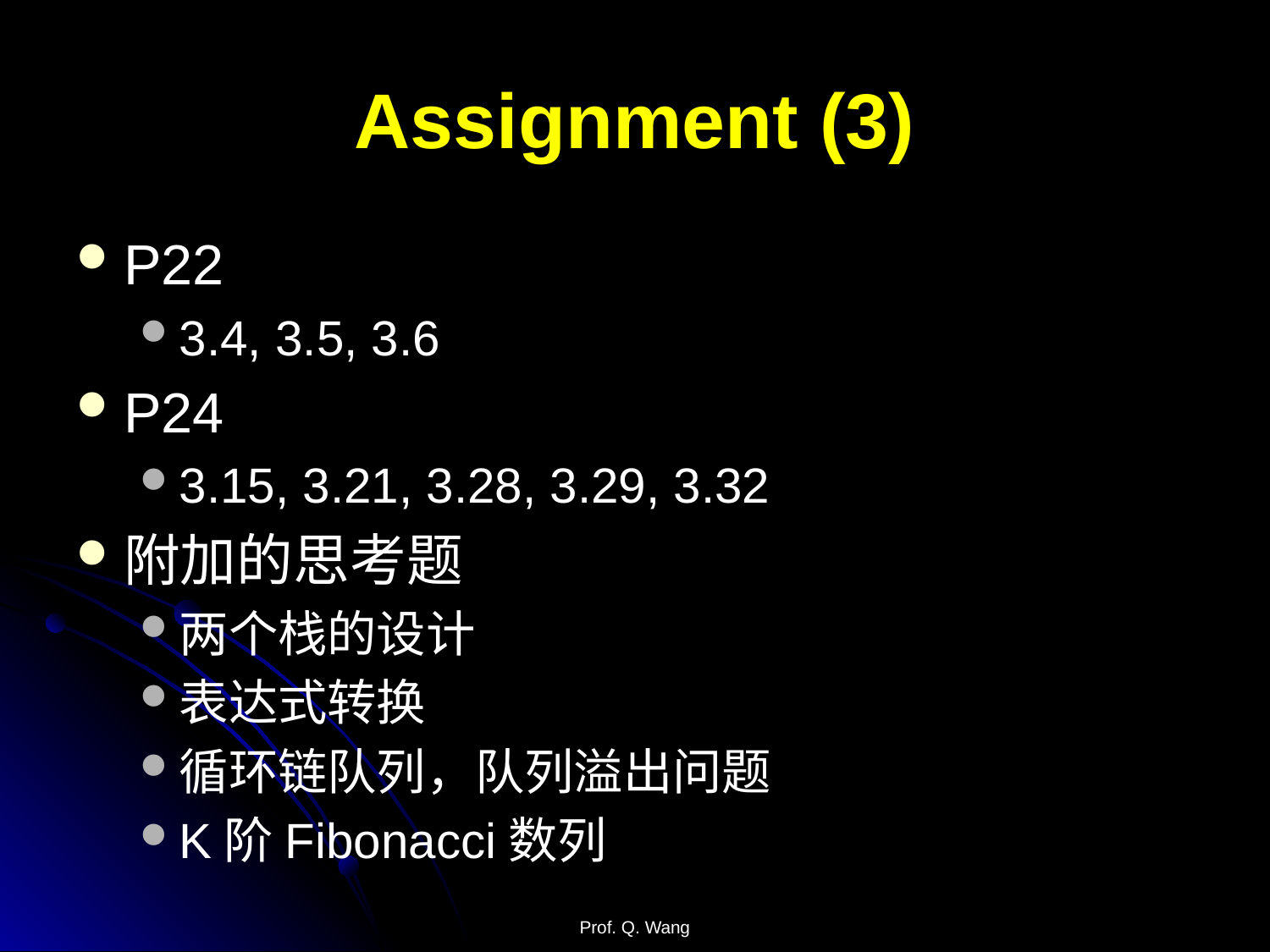

# Assignment (3)
P22
3.4, 3.5, 3.6
P24
3.15, 3.21, 3.28, 3.29, 3.32
附加的思考题
两个栈的设计
表达式转换
循环链队列，队列溢出问题
K阶Fibonacci数列

Prof. Q. Wang